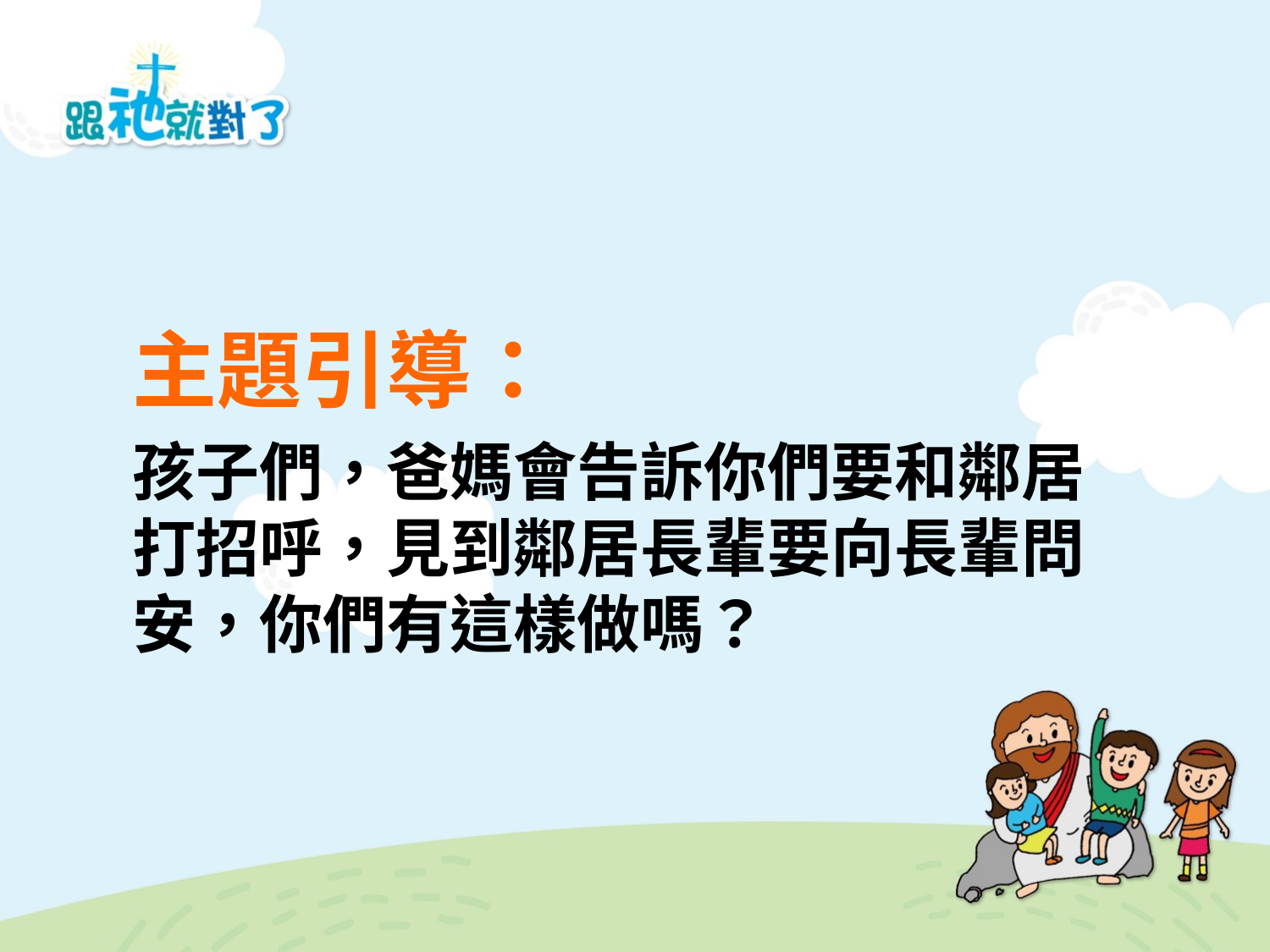

主題引導：
孩子們，爸媽會告訴你們要和鄰居打招呼，見到鄰居長輩要向長輩問安，你們有這樣做嗎？